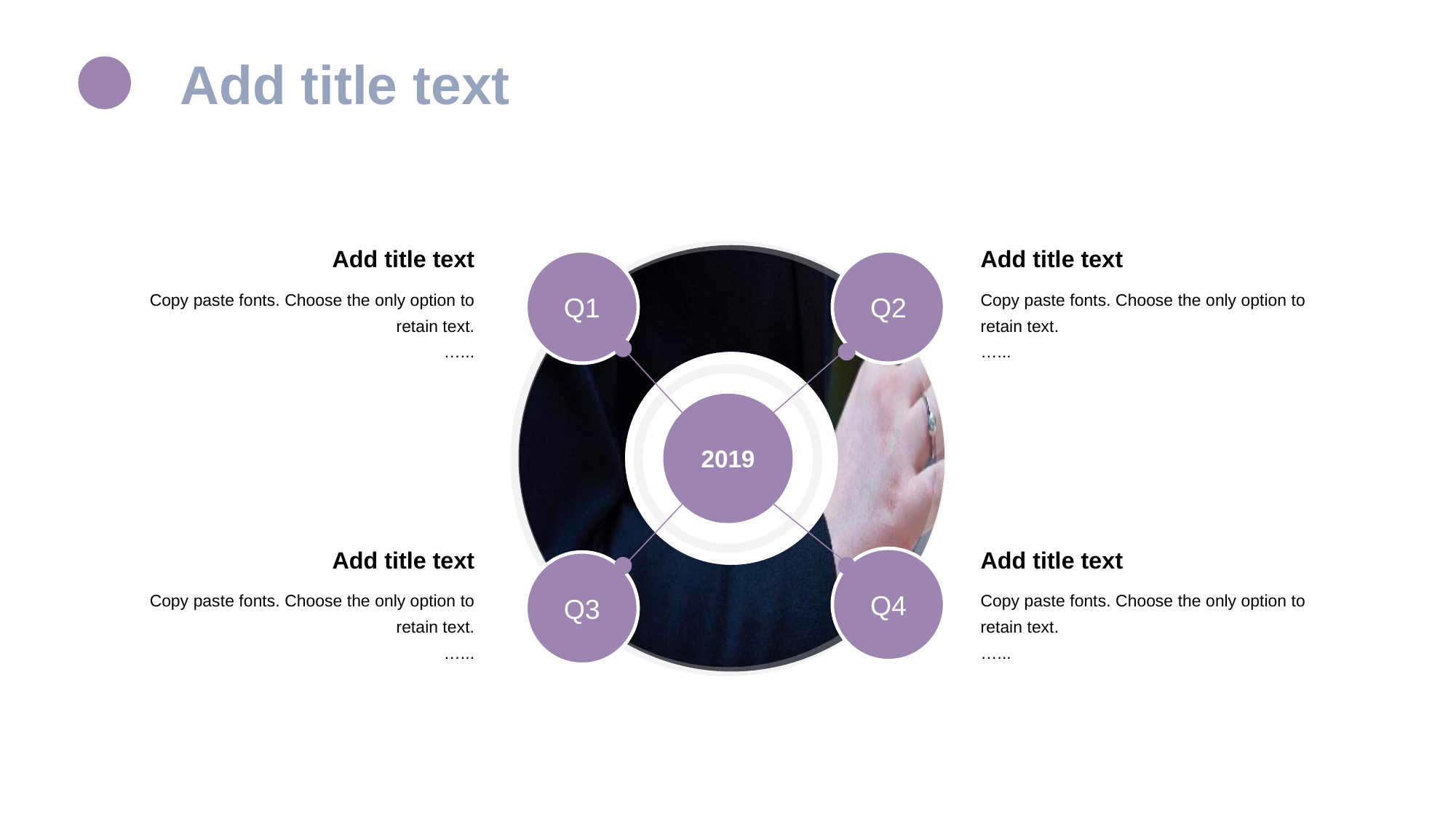

Add title text

Add title text
Copy paste fonts. Choose the only option to retain text.
…...
Add title text
Copy paste fonts. Choose the only option to retain text.
…...

Q1
Q2

2019
Add title text
Copy paste fonts. Choose the only option to retain text.
…...
Add title text
Copy paste fonts. Choose the only option to retain text.
…...
Q4
Q3

PPT模板 http://www.1ppt.com/moban/